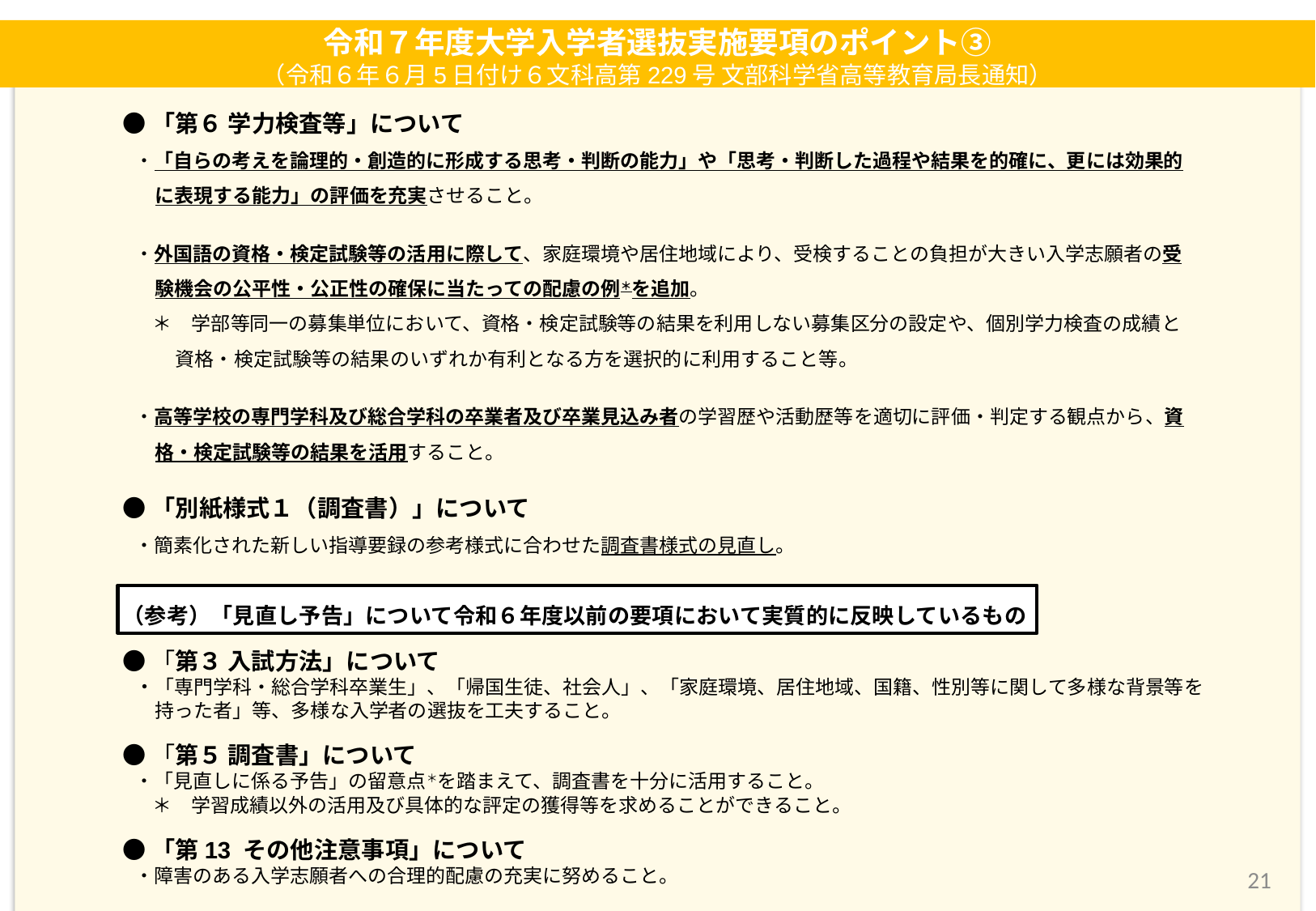

令和７年度大学入学者選抜実施要項のポイント③
（令和６年６月5日付け６文科高第229号 文部科学省高等教育局長通知）

●「第６ 学力検査等」について
・「自らの考えを論理的・創造的に形成する思考・判断の能力」や「思考・判断した過程や結果を的確に、更には効果的に表現する能力」の評価を充実させること。

・外国語の資格・検定試験等の活用に際して、家庭環境や居住地域により、受検することの負担が大きい入学志願者の受験機会の公平性・公正性の確保に当たっての配慮の例＊を追加。
＊　学部等同一の募集単位において、資格・検定試験等の結果を利用しない募集区分の設定や、個別学力検査の成績と資格・検定試験等の結果のいずれか有利となる方を選択的に利用すること等。

・高等学校の専門学科及び総合学科の卒業者及び卒業見込み者の学習歴や活動歴等を適切に評価・判定する観点から、資格・検定試験等の結果を活用すること。

●「別紙様式１（調査書）」について
・簡素化された新しい指導要録の参考様式に合わせた調査書様式の見直し。
（参考）「見直し予告」について令和６年度以前の要項において実質的に反映しているもの
●「第３ 入試方法」について
・「専門学科・総合学科卒業生」、「帰国生徒、社会人」、「家庭環境、居住地域、国籍、性別等に関して多様な背景等を持った者」等、多様な入学者の選抜を工夫すること。

●「第５ 調査書」について
・「見直しに係る予告」の留意点＊を踏まえて、調査書を十分に活用すること。
＊　学習成績以外の活用及び具体的な評定の獲得等を求めることができること。

●「第13 その他注意事項」について
・障害のある入学志願者への合理的配慮の充実に努めること。

21